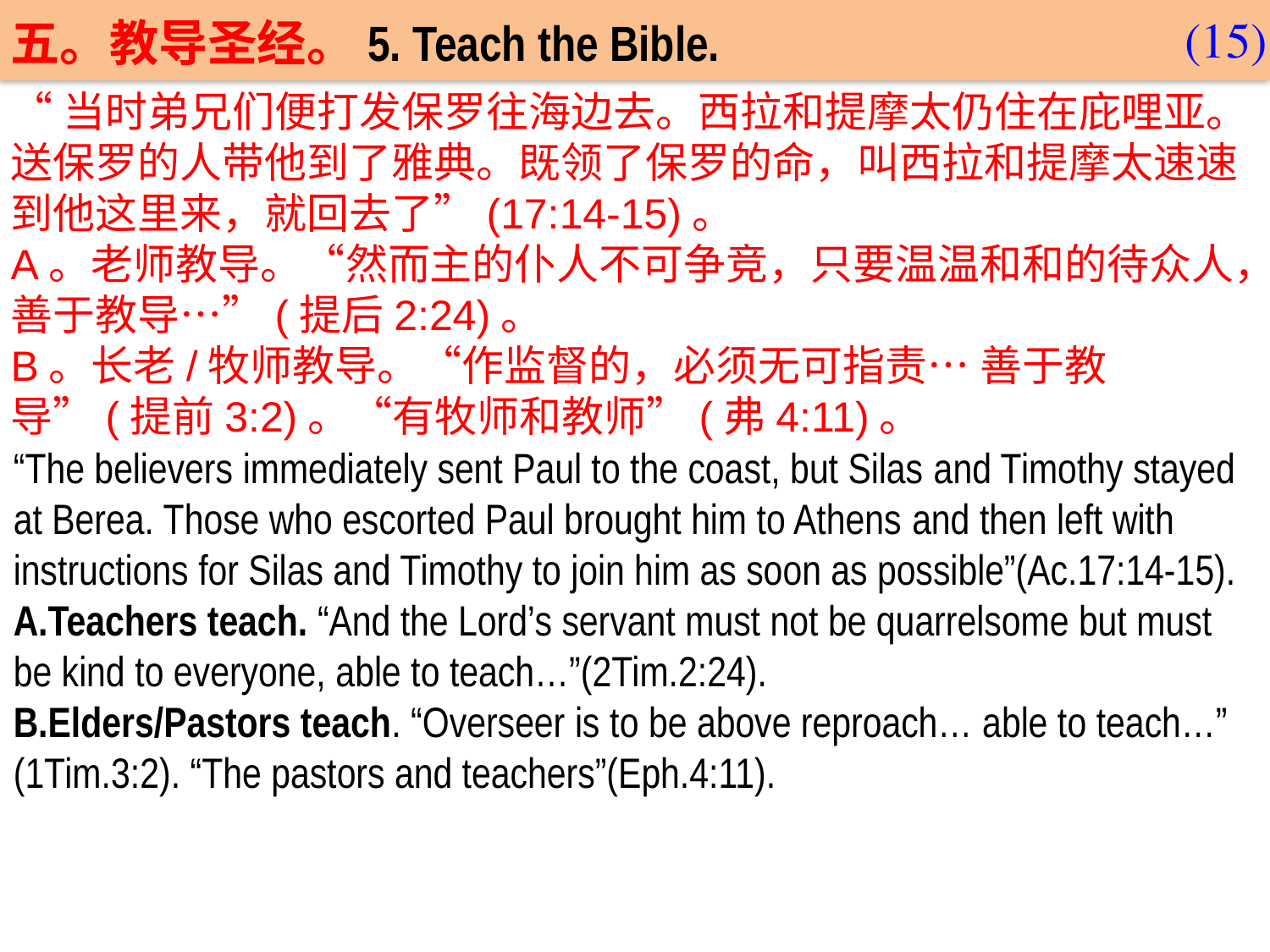

(15)
五。教导圣经。5. Teach the Bible.
“当时弟兄们便打发保罗往海边去。西拉和提摩太仍住在庇哩亚。送保罗的人带他到了雅典。既领了保罗的命，叫西拉和提摩太速速到他这里来，就回去了”(17:14-15)。
A。老师教导。“然而主的仆人不可争竞，只要温温和和的待众人，善于教导…”(提后2:24)。
B。长老/牧师教导。“作监督的，必须无可指责… 善于教导”(提前3:2)。“有牧师和教师”(弗4:11)。
“The believers immediately sent Paul to the coast, but Silas and Timothy stayed at Berea. Those who escorted Paul brought him to Athens and then left with instructions for Silas and Timothy to join him as soon as possible”(Ac.17:14-15). A.Teachers teach. “And the Lord’s servant must not be quarrelsome but must be kind to everyone, able to teach…”(2Tim.2:24).
B.Elders/Pastors teach. “Overseer is to be above reproach… able to teach…”
(1Tim.3:2). “The pastors and teachers”(Eph.4:11).